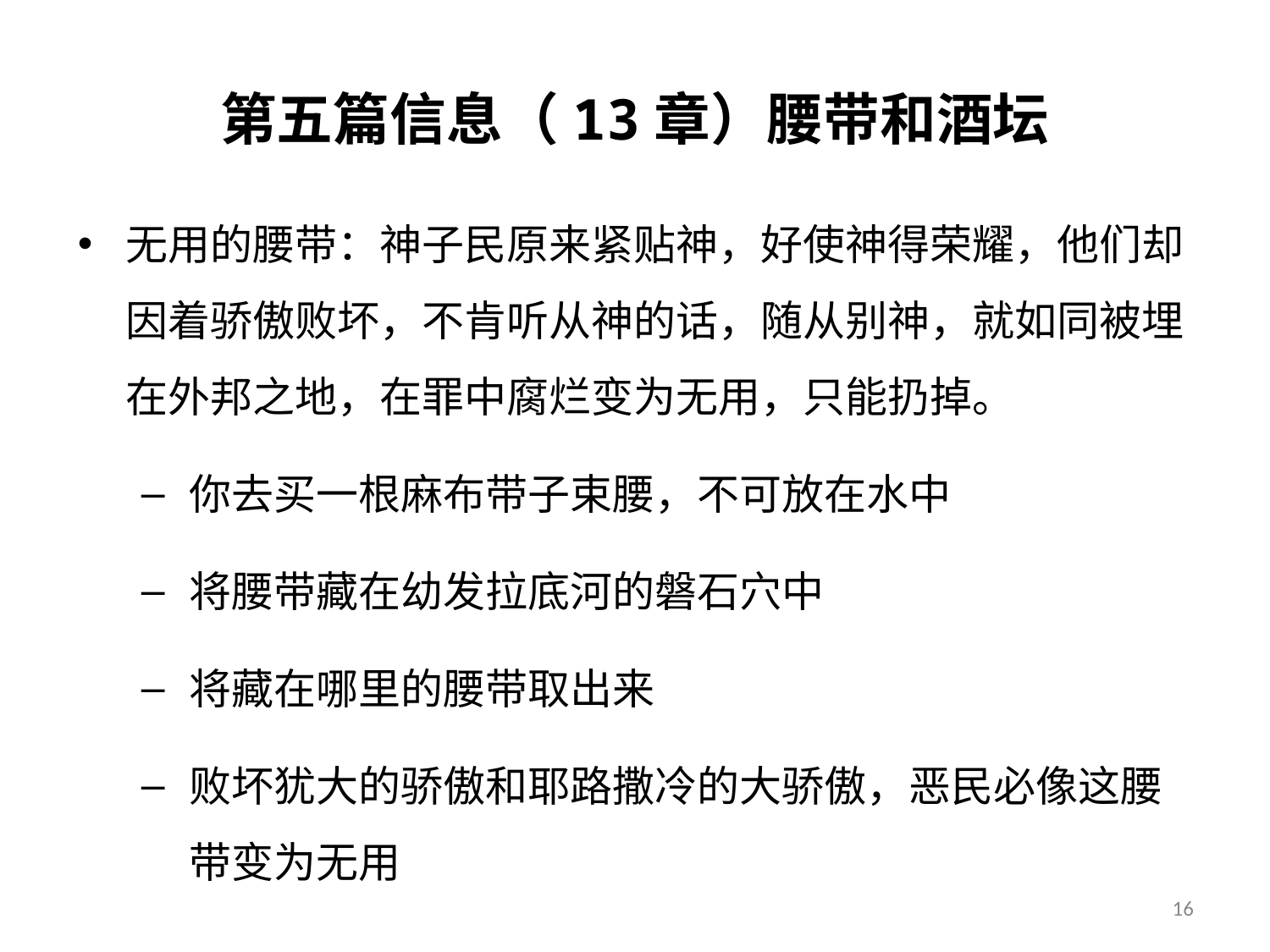

# 第五篇信息（13章）腰带和酒坛
无用的腰带：神子民原来紧贴神，好使神得荣耀，他们却因着骄傲败坏，不肯听从神的话，随从别神，就如同被埋在外邦之地，在罪中腐烂变为无用，只能扔掉。
你去买一根麻布带子束腰，不可放在水中
将腰带藏在幼发拉底河的磐石穴中
将藏在哪里的腰带取出来
败坏犹大的骄傲和耶路撒冷的大骄傲，恶民必像这腰带变为无用

16